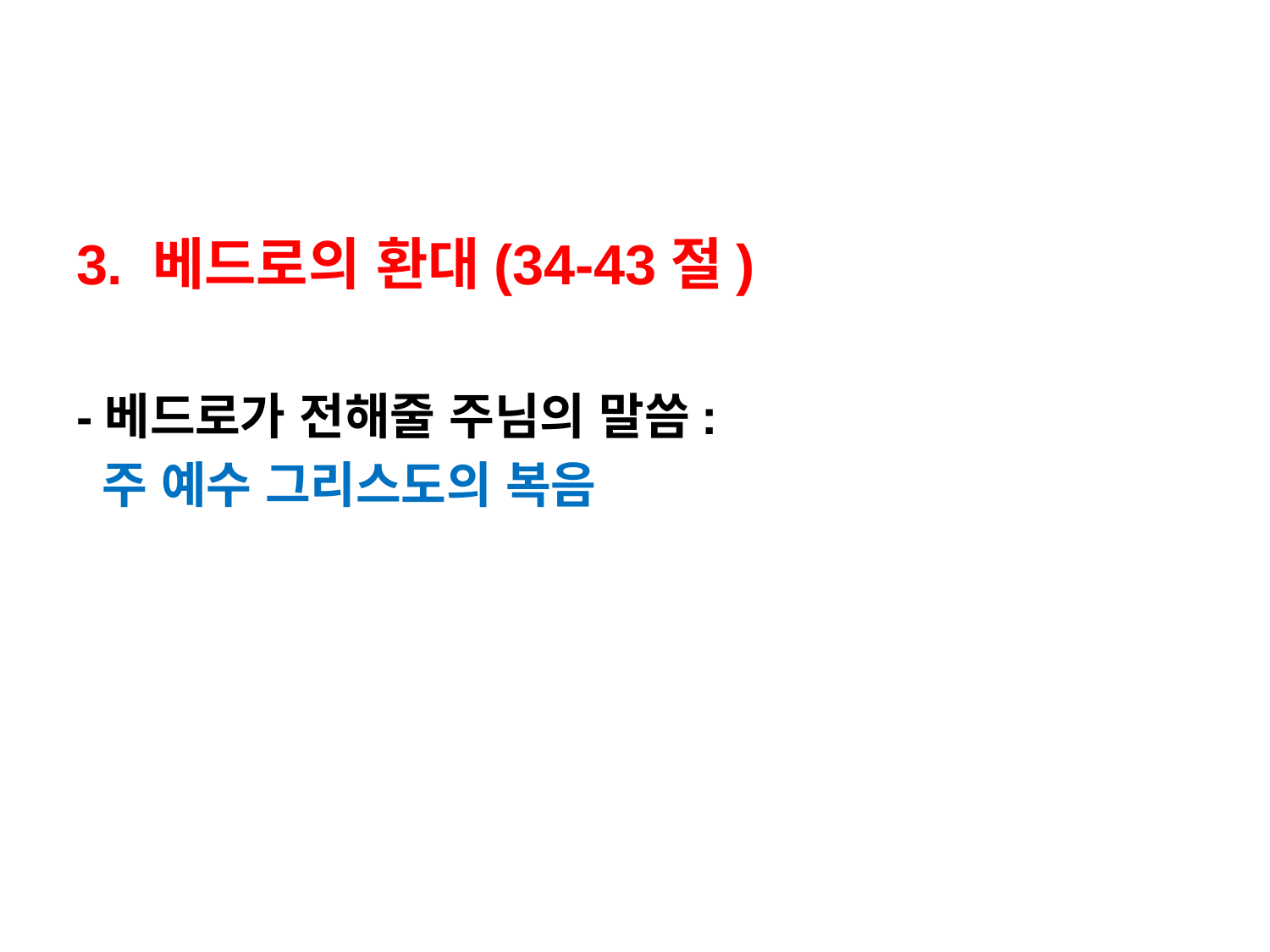

#
3. 베드로의 환대(34-43절)

-베드로가 전해줄 주님의 말씀:
 주 예수 그리스도의 복음